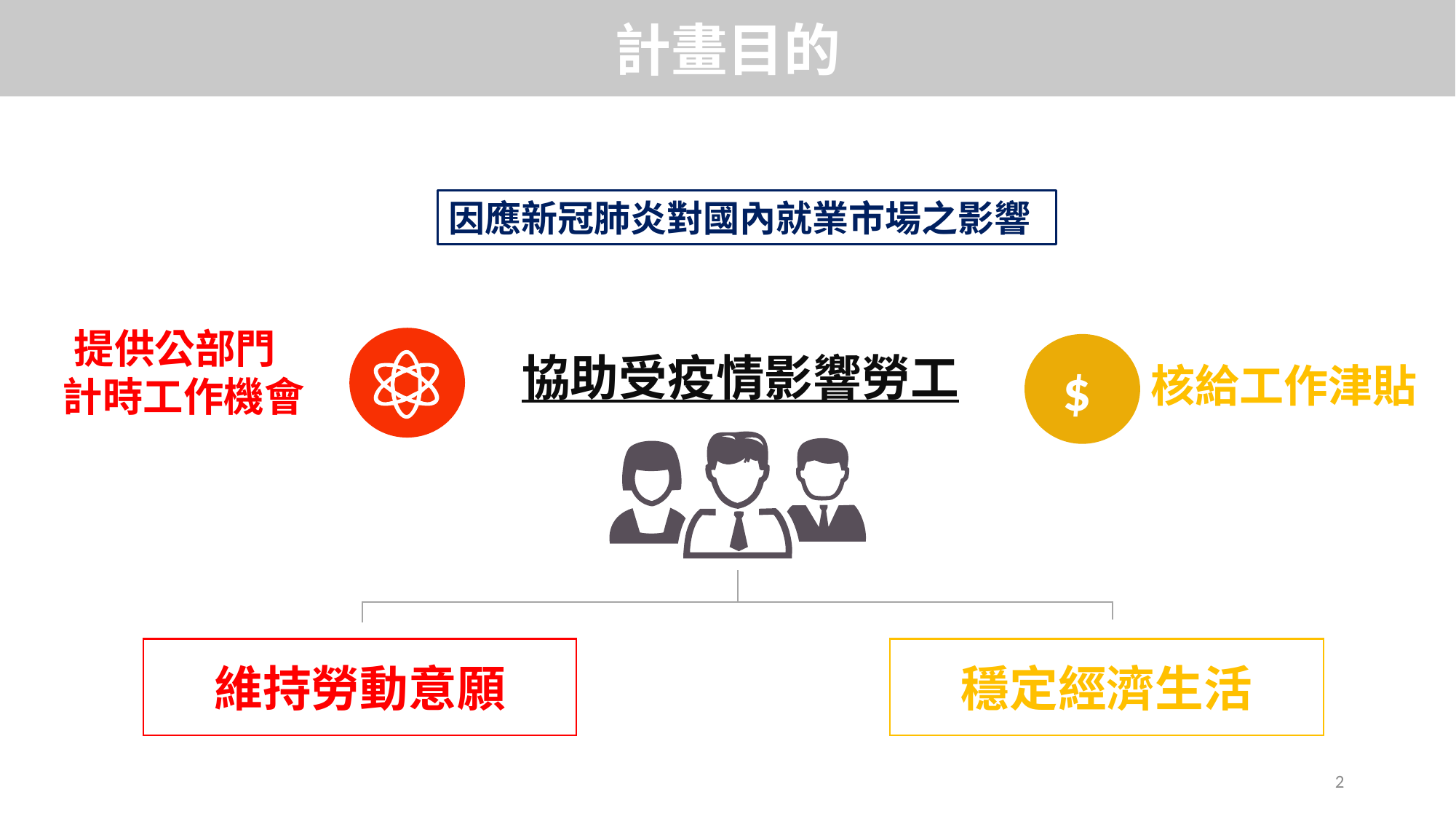

計畫目的
因應新冠肺炎對國內就業市場之影響
協助受疫情影響勞工
      提供公部門
    計時工作機會

$

核給工作津貼

維持勞動意願
穩定經濟生活
2